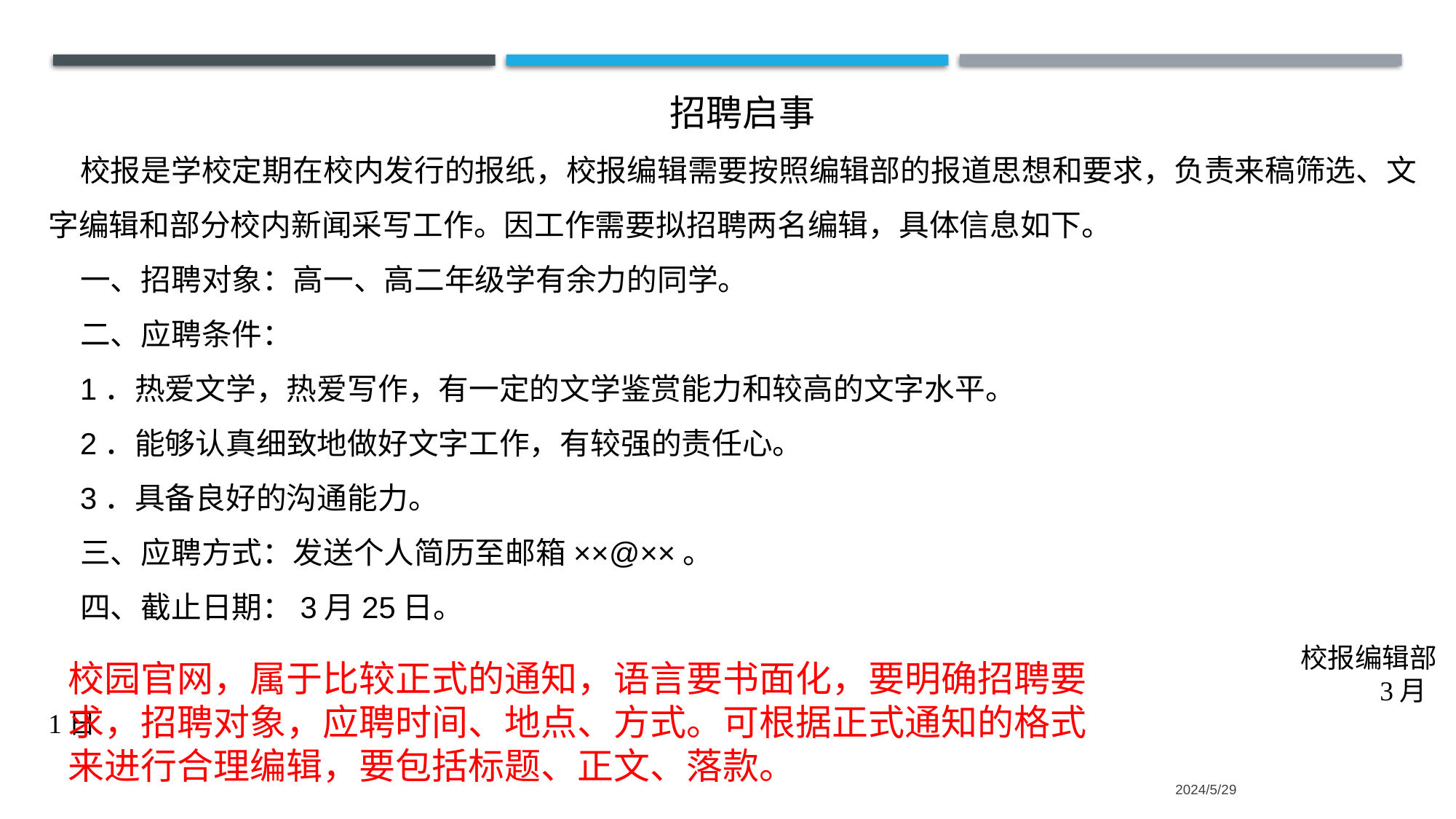

招聘启事
校报是学校定期在校内发行的报纸，校报编辑需要按照编辑部的报道思想和要求，负责来稿筛选、文字编辑和部分校内新闻采写工作。因工作需要拟招聘两名编辑，具体信息如下。
一、招聘对象：高一、高二年级学有余力的同学。
二、应聘条件：
1．热爱文学，热爱写作，有一定的文学鉴赏能力和较高的文字水平。
2．能够认真细致地做好文字工作，有较强的责任心。
3．具备良好的沟通能力。
三、应聘方式：发送个人简历至邮箱××@××。
四、截止日期：3月25日。
校报编辑部
                                                                                                                                                                                            3月1日
校园官网，属于比较正式的通知，语言要书面化，要明确招聘要求，招聘对象，应聘时间、地点、方式。可根据正式通知的格式来进行合理编辑，要包括标题、正文、落款。
2024/5/29